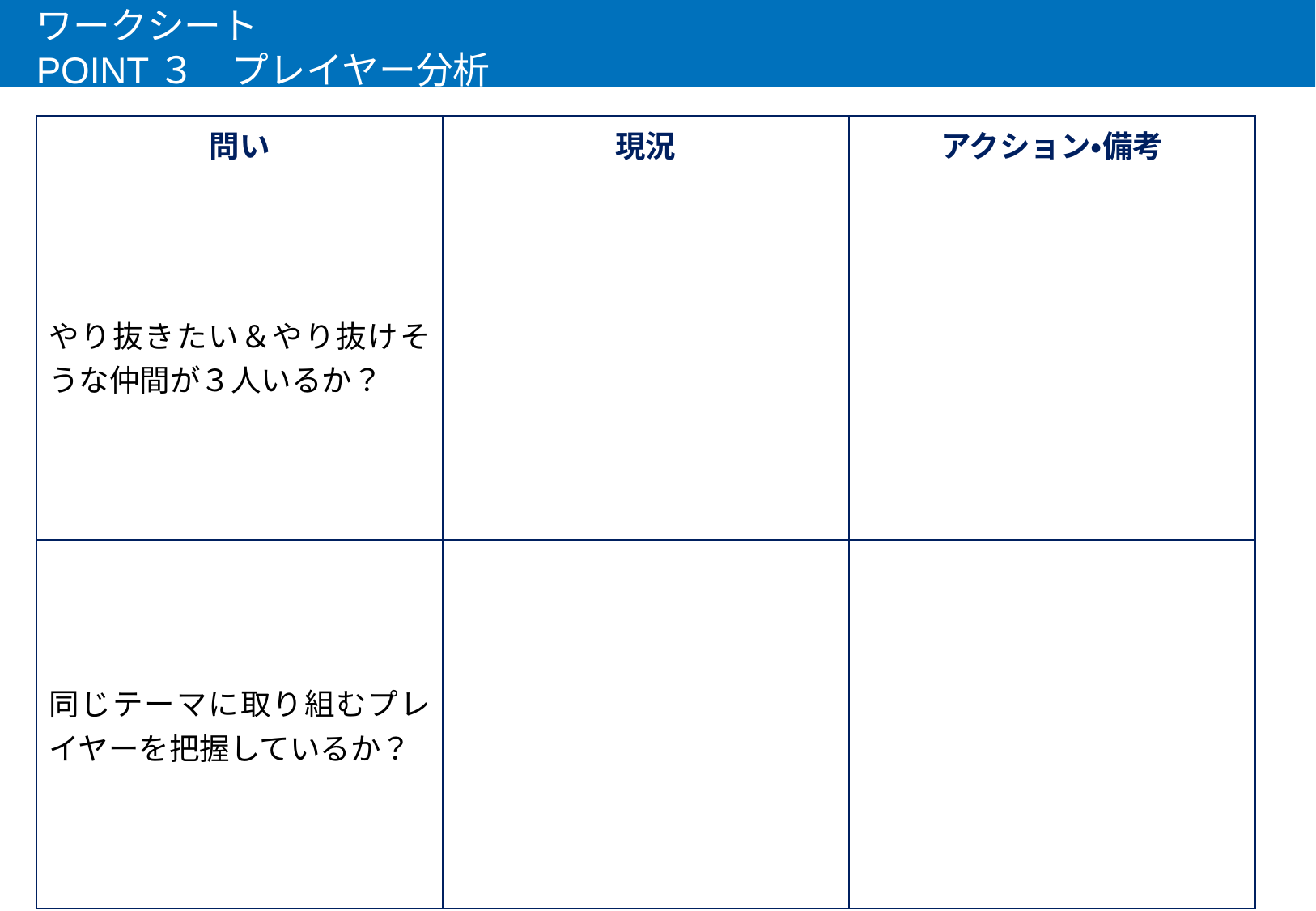

# ワークシート POINT３　プレイヤー分析
| 問い | 現況 | アクション・備考 |
| --- | --- | --- |
| やり抜きたい＆やり抜けそうな仲間が３人いるか？ |  |  |
| 同じテーマに取り組むプレイヤーを把握しているか？ |  |  |